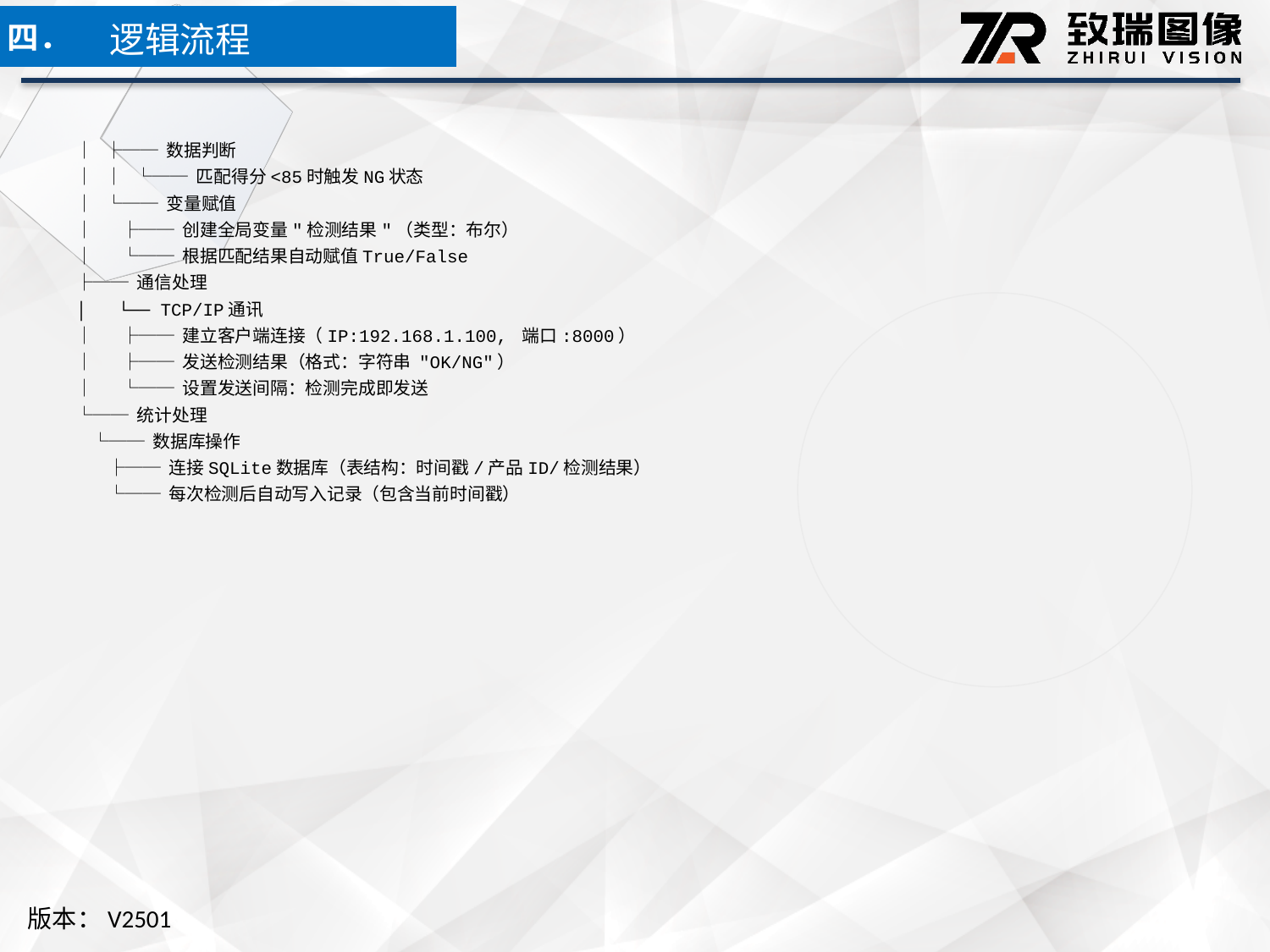

逻辑流程
四．

│   ├── 数据判断
│   │   └── 匹配得分<85时触发NG状态
│   └── 变量赋值
│       ├── 创建全局变量"检测结果"（类型：布尔）
│       └── 根据匹配结果自动赋值True/False
├── 通信处理
│   └── TCP/IP通讯
│       ├── 建立客户端连接（IP:192.168.1.100, 端口:8000）
│       ├── 发送检测结果（格式：字符串 "OK/NG"）
│       └── 设置发送间隔：检测完成即发送
└── 统计处理
    └── 数据库操作
        ├── 连接SQLite数据库（表结构：时间戳/产品ID/检测结果）
        └── 每次检测后自动写入记录（包含当前时间戳）